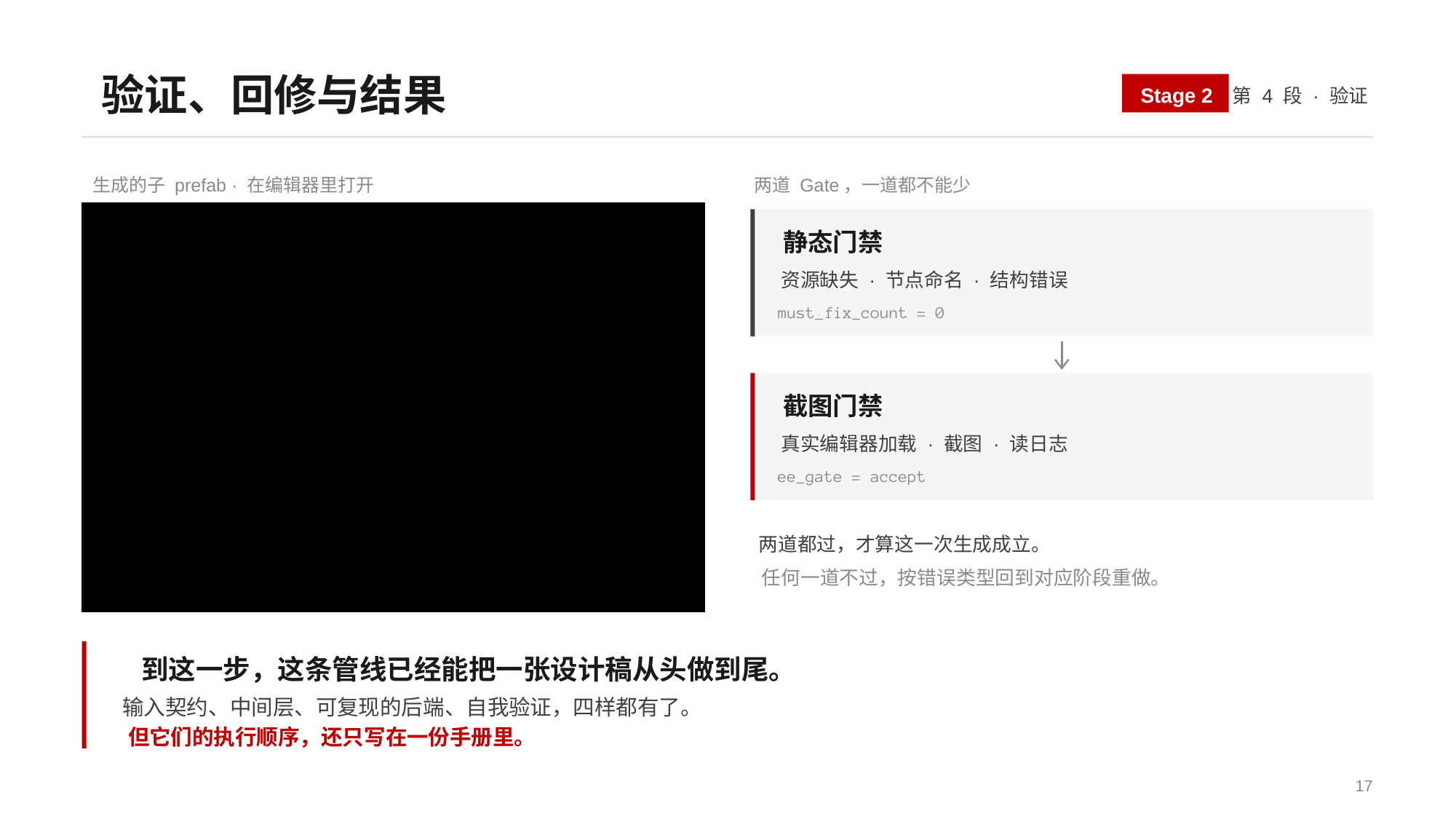

验证、回修与结果

Stage 2
第 4 段 · 验证

生成的子 prefab · 在编辑器里打开
两道 Gate，一道都不能少

静态门禁
资源缺失 · 节点命名 · 结构错误
must_fix_count = 0

截图门禁
真实编辑器加载 · 截图 · 读日志
ee_gate = accept
两道都过，才算这一次生成成立。
任何一道不过，按错误类型回到对应阶段重做。

到这一步，这条管线已经能把一张设计稿从头做到尾。
输入契约、中间层、可复现的后端、自我验证，四样都有了。
但它们的执行顺序，还只写在一份手册里。
17